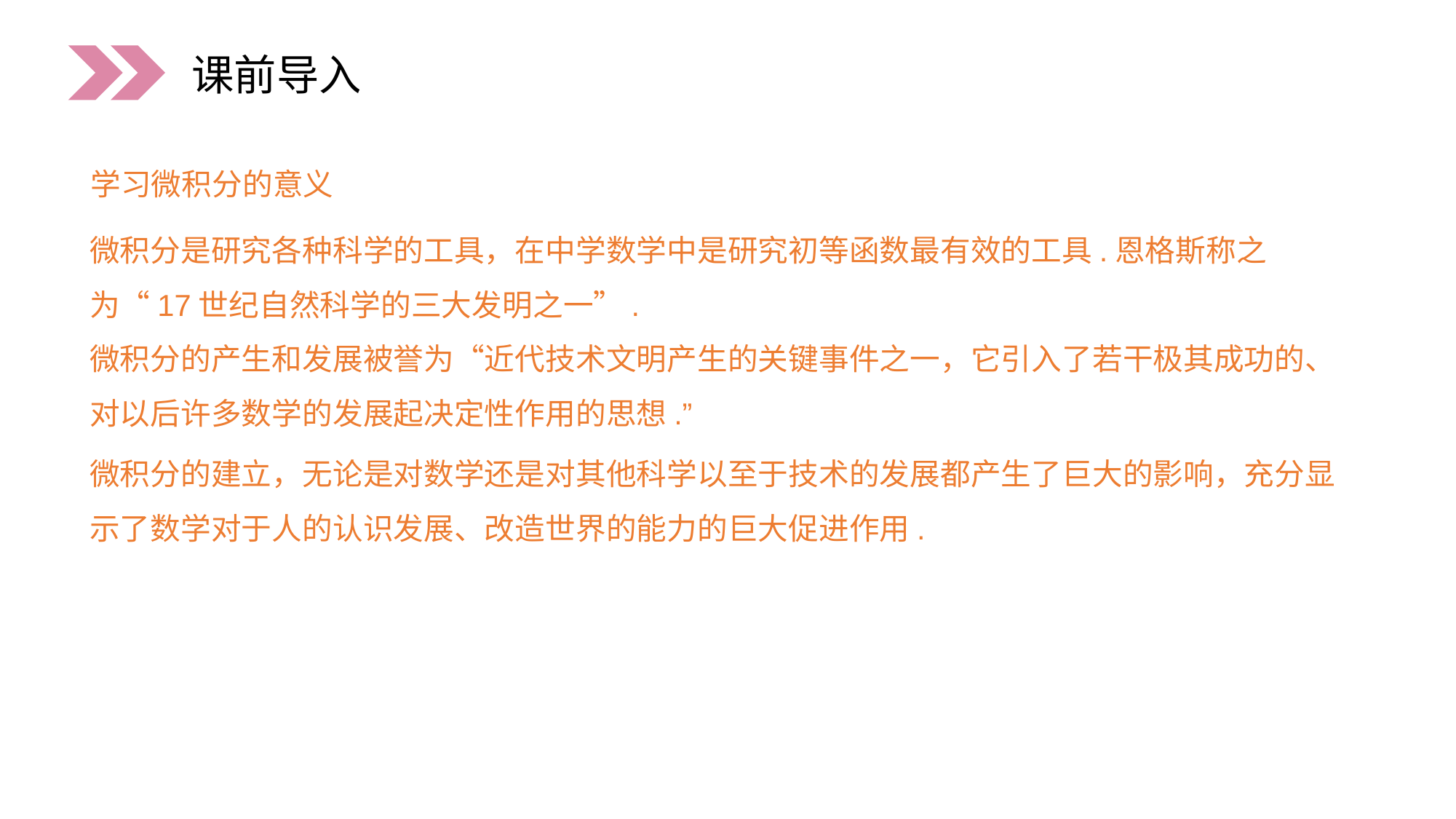

课前导入
学习微积分的意义
微积分是研究各种科学的工具，在中学数学中是研究初等函数最有效的工具.恩格斯称之为“17世纪自然科学的三大发明之一”.
微积分的产生和发展被誉为“近代技术文明产生的关键事件之一，它引入了若干极其成功的、对以后许多数学的发展起决定性作用的思想.”
微积分的建立，无论是对数学还是对其他科学以至于技术的发展都产生了巨大的影响，充分显示了数学对于人的认识发展、改造世界的能力的巨大促进作用.